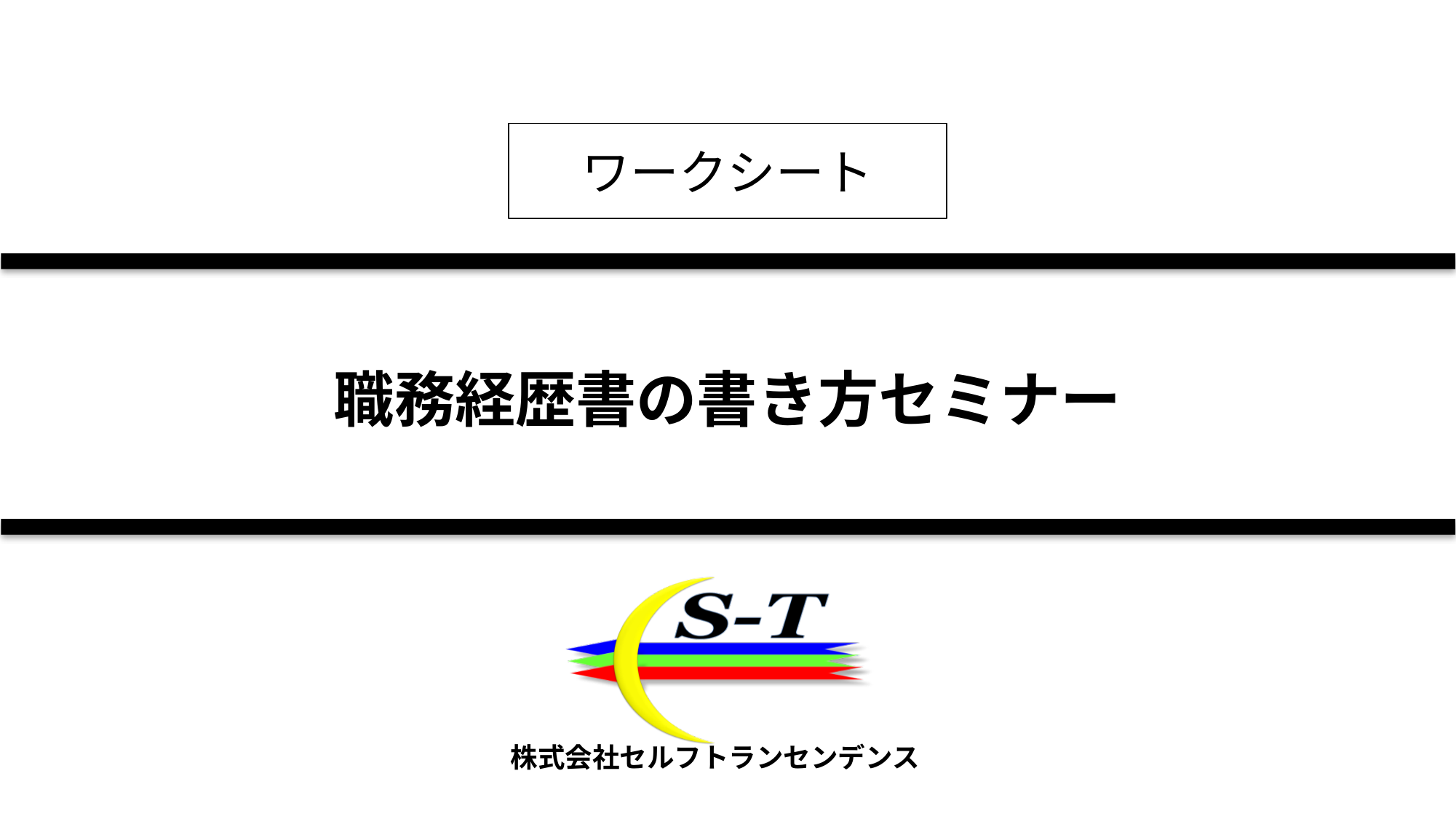

ワークシート
職務経歴書の書き方セミナー
Copyright © 2023 Self Transcendence Co., Ltd. All Right Reserved.